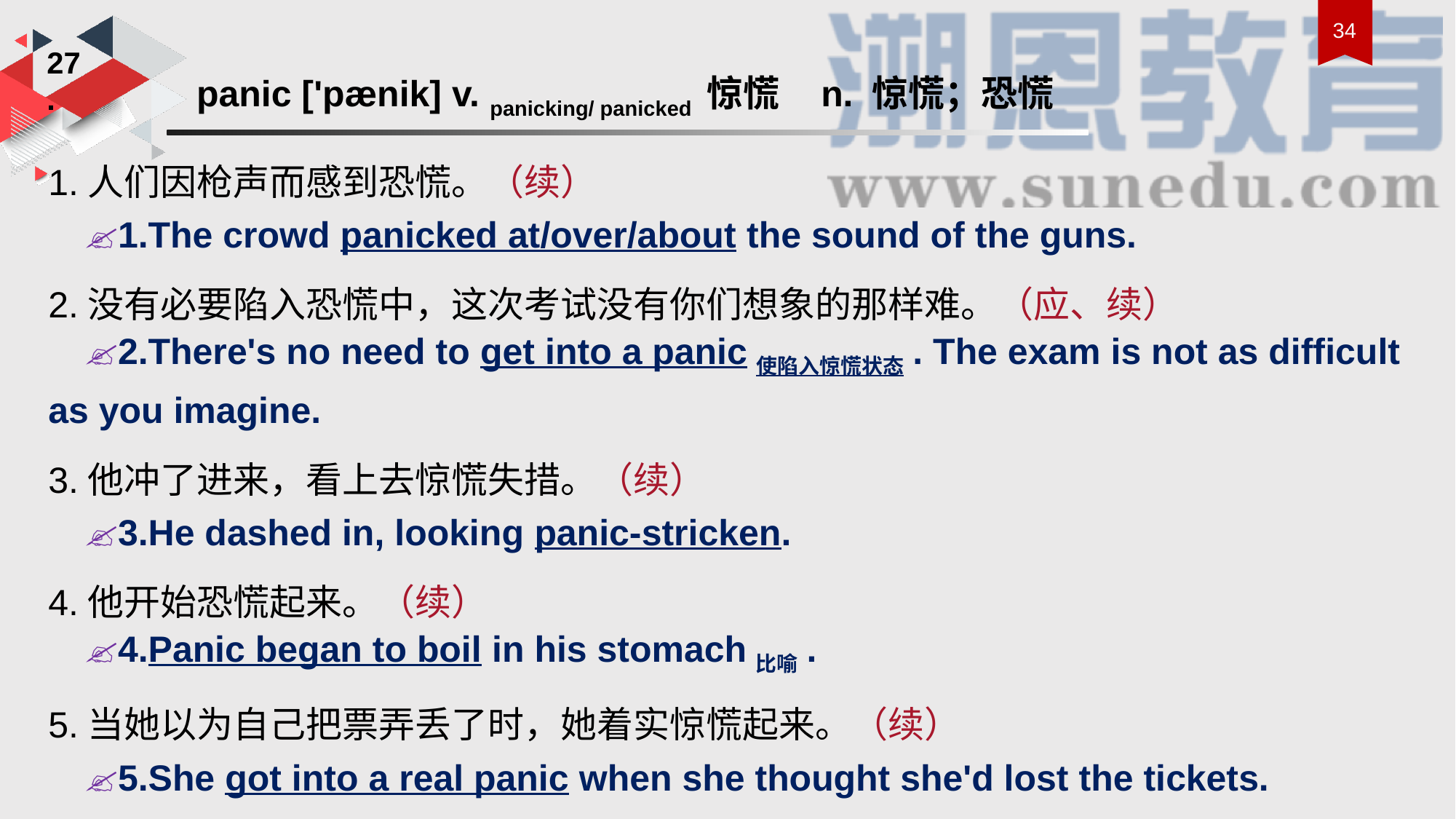

27.
panic ['pænik] v. panicking/ panicked 惊慌    n. 惊慌；恐慌

1.人们因枪声而感到恐慌。（续）
    ✍1.The crowd panicked at/over/about the sound of the guns.

2.没有必要陷入恐慌中，这次考试没有你们想象的那样难。（应、续）
    ✍2.There's no need to get into a panic使陷入惊慌状态. The exam is not as difficult as you imagine.

3.他冲了进来，看上去惊慌失措。（续）
    ✍3.He dashed in, looking panic-stricken.

4.他开始恐慌起来。（续）
    ✍4.Panic began to boil in his stomach比喻.

5.当她以为自己把票弄丢了时，她着实惊慌起来。（续）
    ✍5.She got into a real panic when she thought she'd lost the tickets.